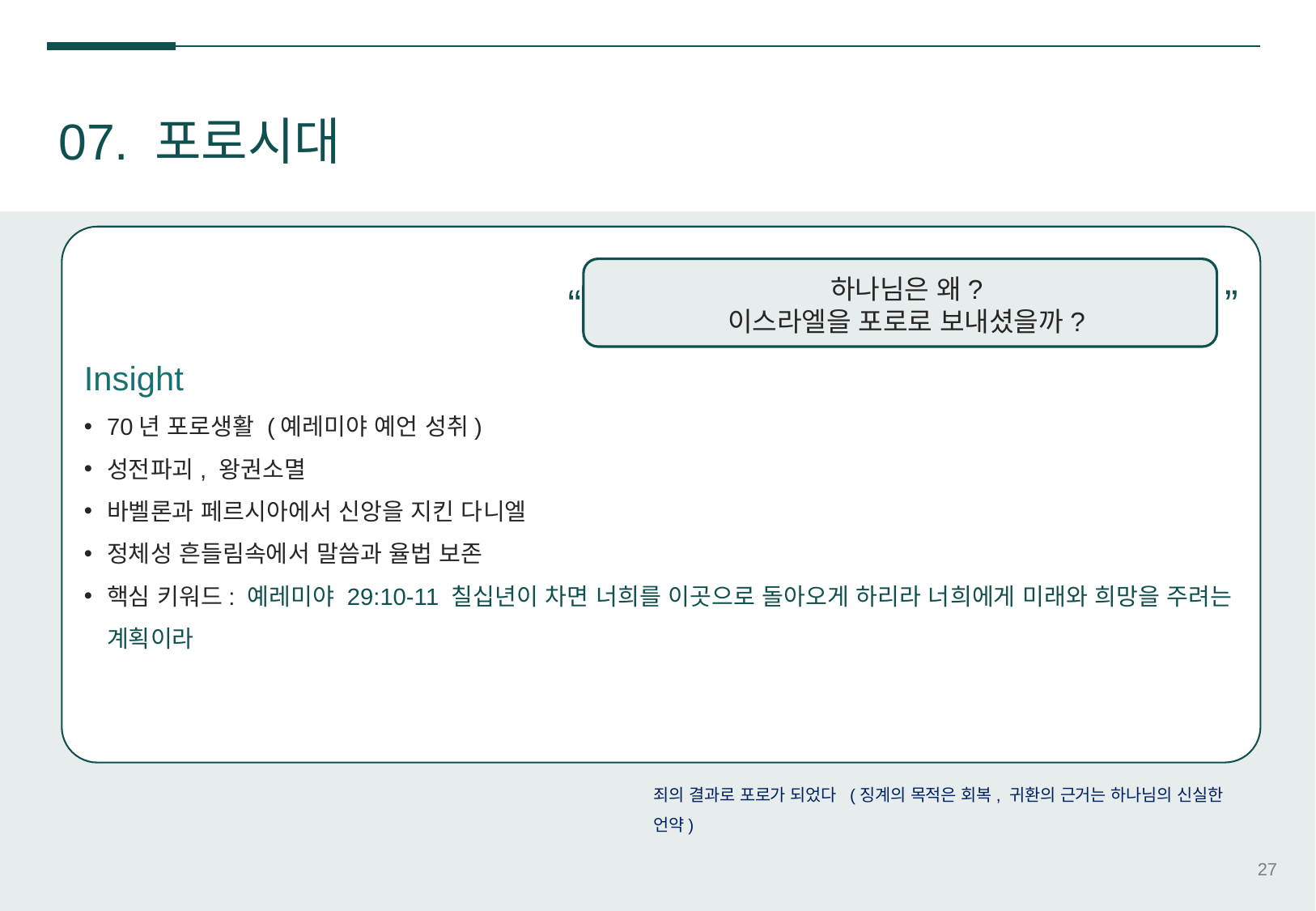

07. 포로시대

Insight
70년 포로생활 (예레미야 예언 성취)
성전파괴, 왕권소멸
바벨론과 페르시아에서 신앙을 지킨 다니엘
정체성 흔들림속에서 말씀과 율법 보존
핵심 키워드: 예레미야 29:10-11 칠십년이 차면 너희를 이곳으로 돌아오게 하리라 너희에게 미래와 희망을 주려는 계획이라

하나님은 왜?
이스라엘을 포로로 보내셨을까?
“                                                         ”

죄의 결과로 포로가 되었다  (징계의 목적은 회복, 귀환의 근거는 하나님의 신실한 언약)
27